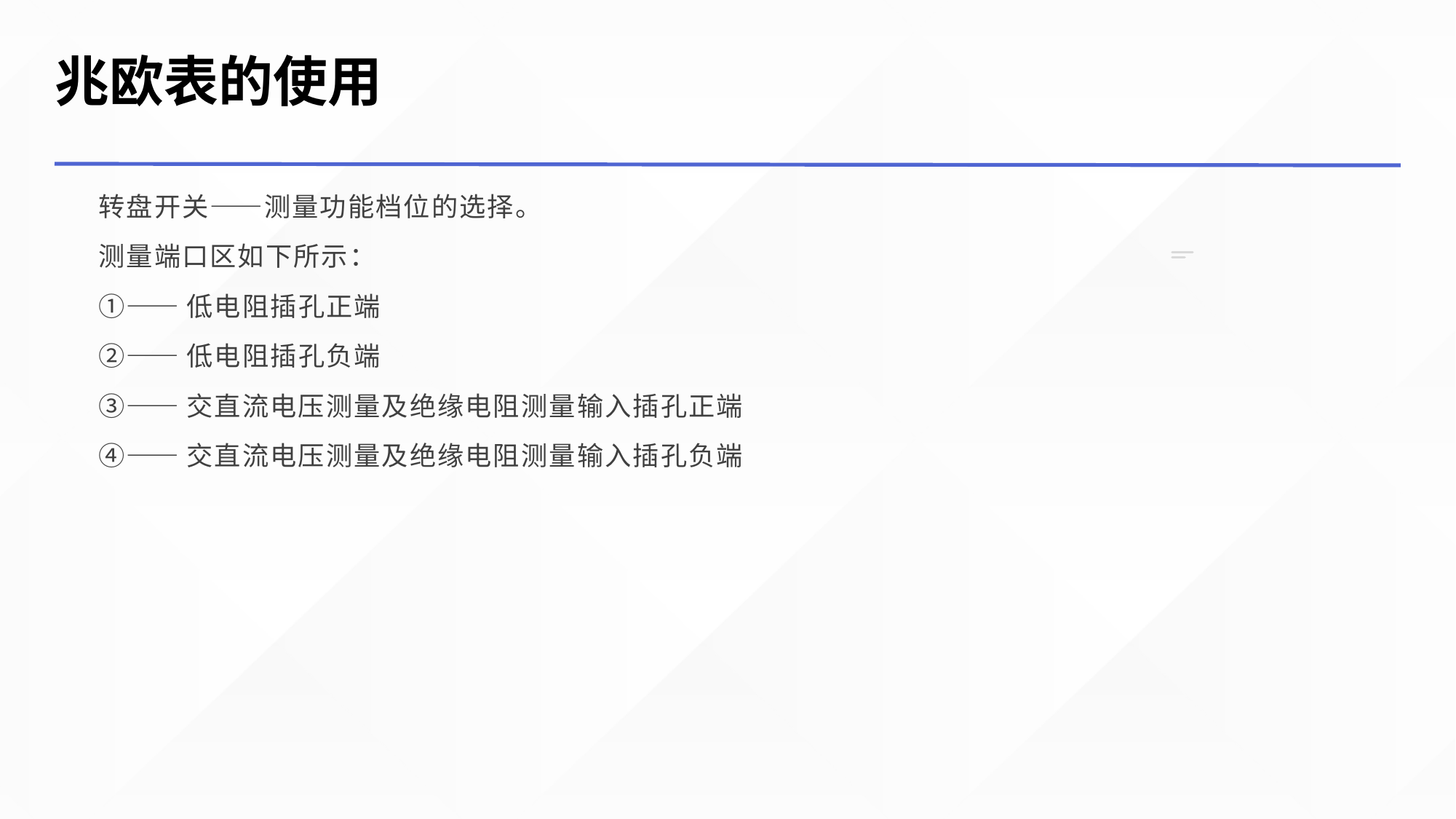

兆欧表的使用
转盘开关——测量功能档位的选择。
测量端口区如下所示：
①——低电阻插孔正端
②——低电阻插孔负端
③——交直流电压测量及绝缘电阻测量输入插孔正端
④——交直流电压测量及绝缘电阻测量输入插孔负端